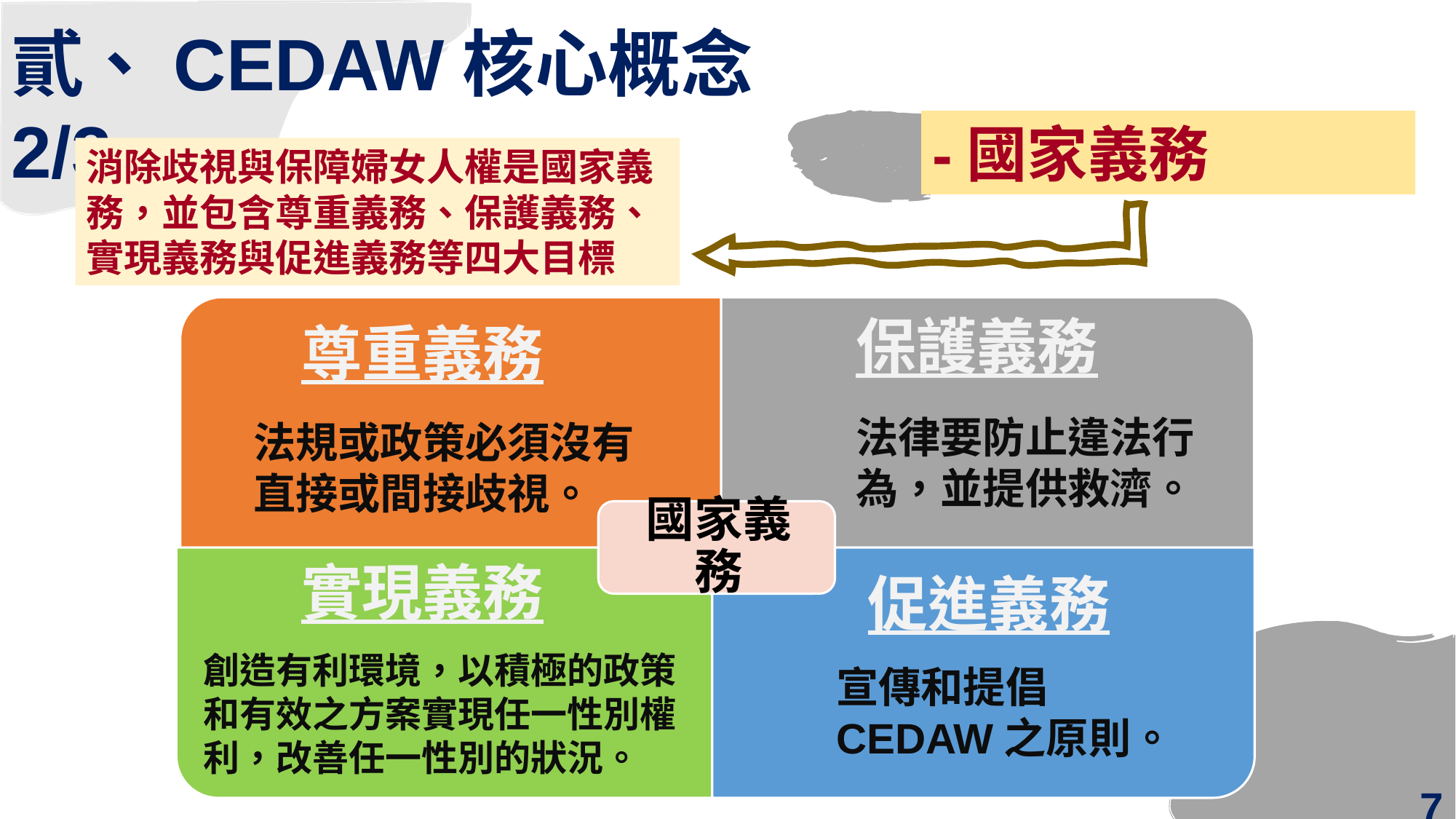

貳、CEDAW核心概念2/3

-國家義務
消除歧視與保障婦女人權是國家義務，並包含尊重義務、保護義務、實現義務與促進義務等四大目標

國家義務
保護義務
尊重義務
法律要防止違法行為，並提供救濟。
法規或政策必須沒有直接或間接歧視。
實現義務
促進義務
創造有利環境，以積極的政策和有效之方案實現任一性別權利，改善任一性別的狀況。
宣傳和提倡CEDAW之原則。
7